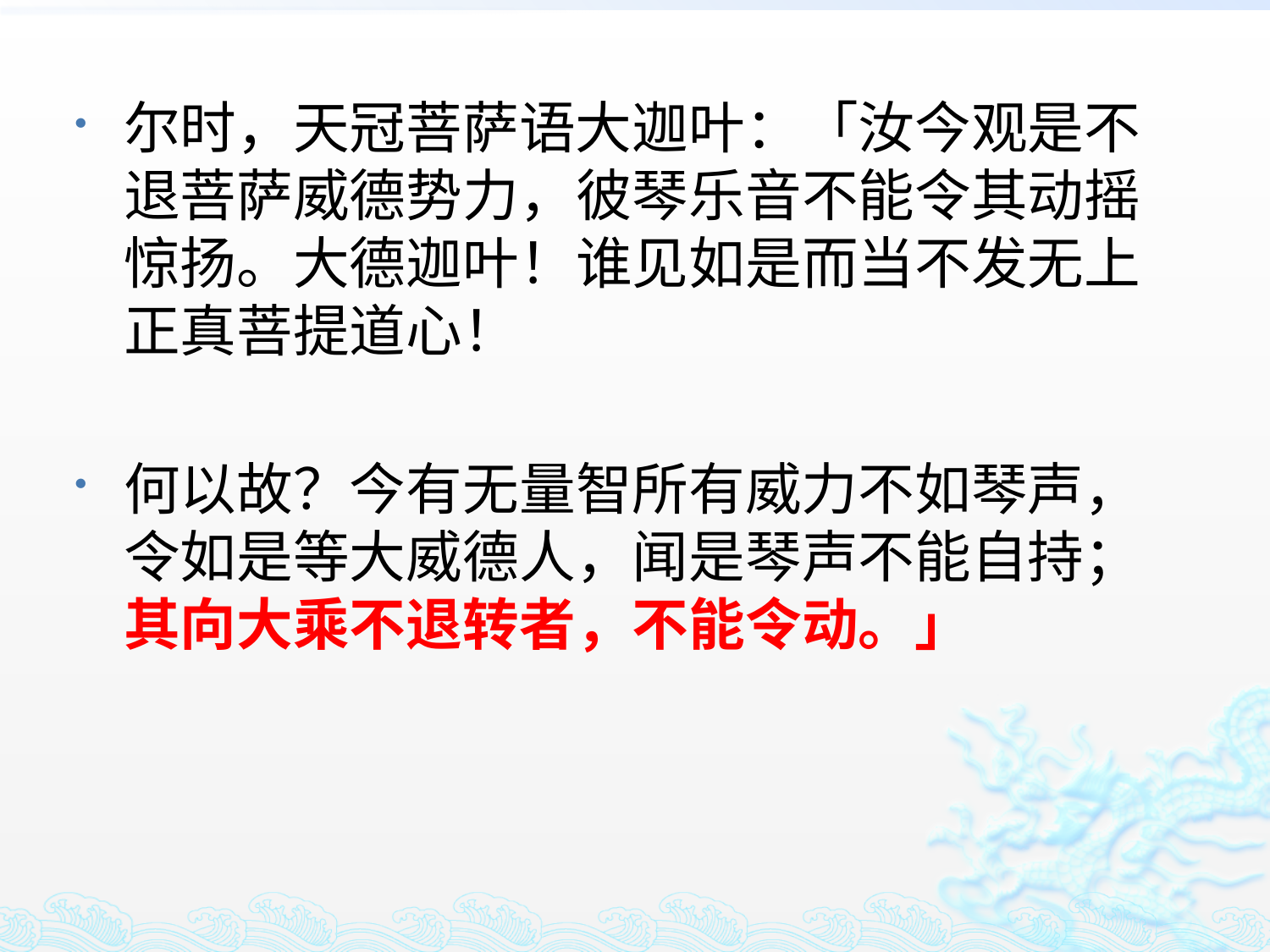

尔时，天冠菩萨语大迦叶：「汝今观是不退菩萨威德势力，彼琴乐音不能令其动摇惊扬。大德迦叶！谁见如是而当不发无上正真菩提道心！

何以故？今有无量智所有威力不如琴声，令如是等大威德人，闻是琴声不能自持；其向大乘不退转者，不能令动。」